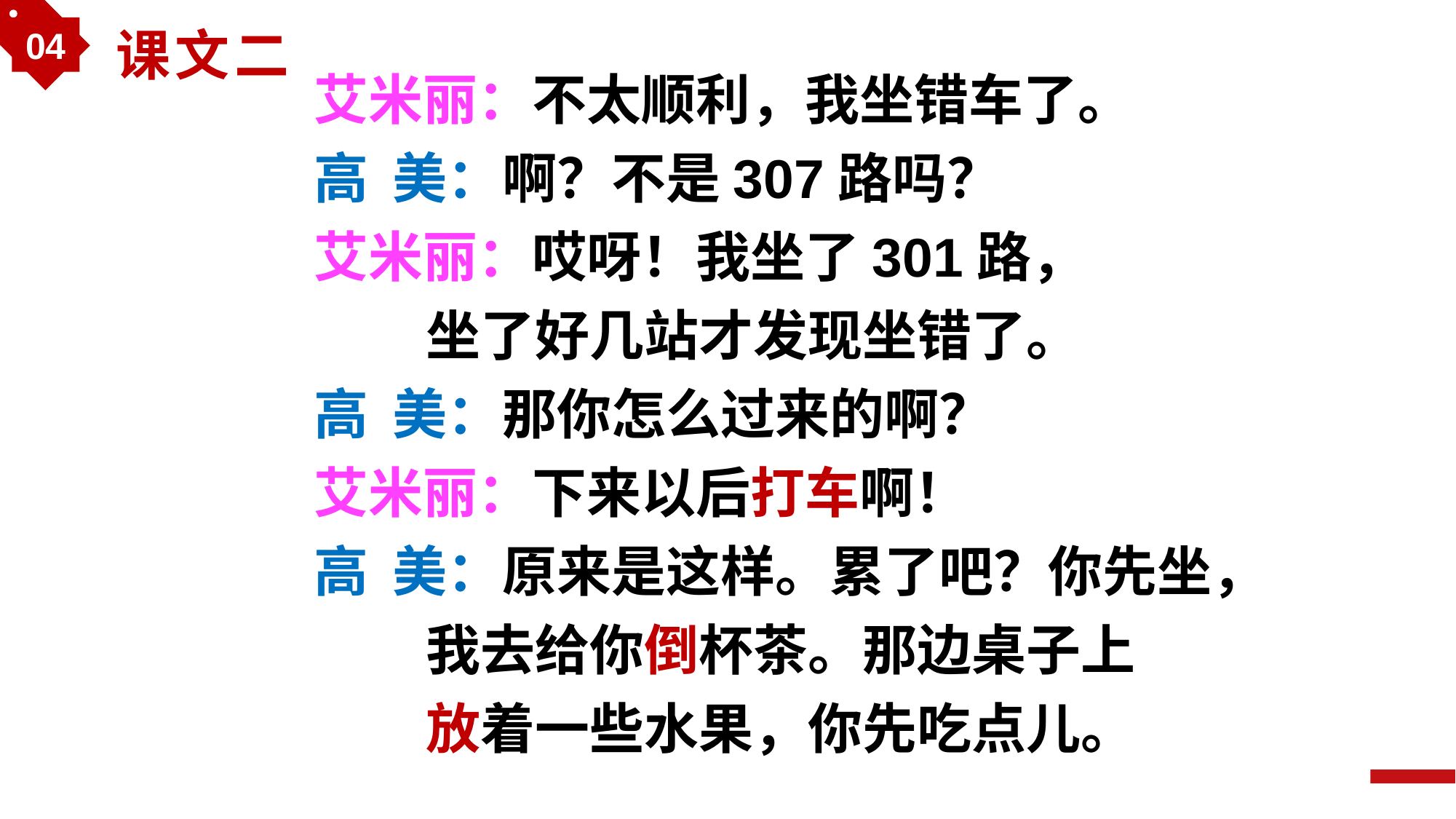

04
课文二
艾米丽：不太顺利，我坐错车了。
高  美：啊？不是307路吗？
艾米丽：哎呀！我坐了301路，
        坐了好几站才发现坐错了。
高  美：那你怎么过来的啊？
艾米丽：下来以后打车啊！
高  美：原来是这样。累了吧？你先坐，
        我去给你倒杯茶。那边桌子上
        放着一些水果，你先吃点儿。